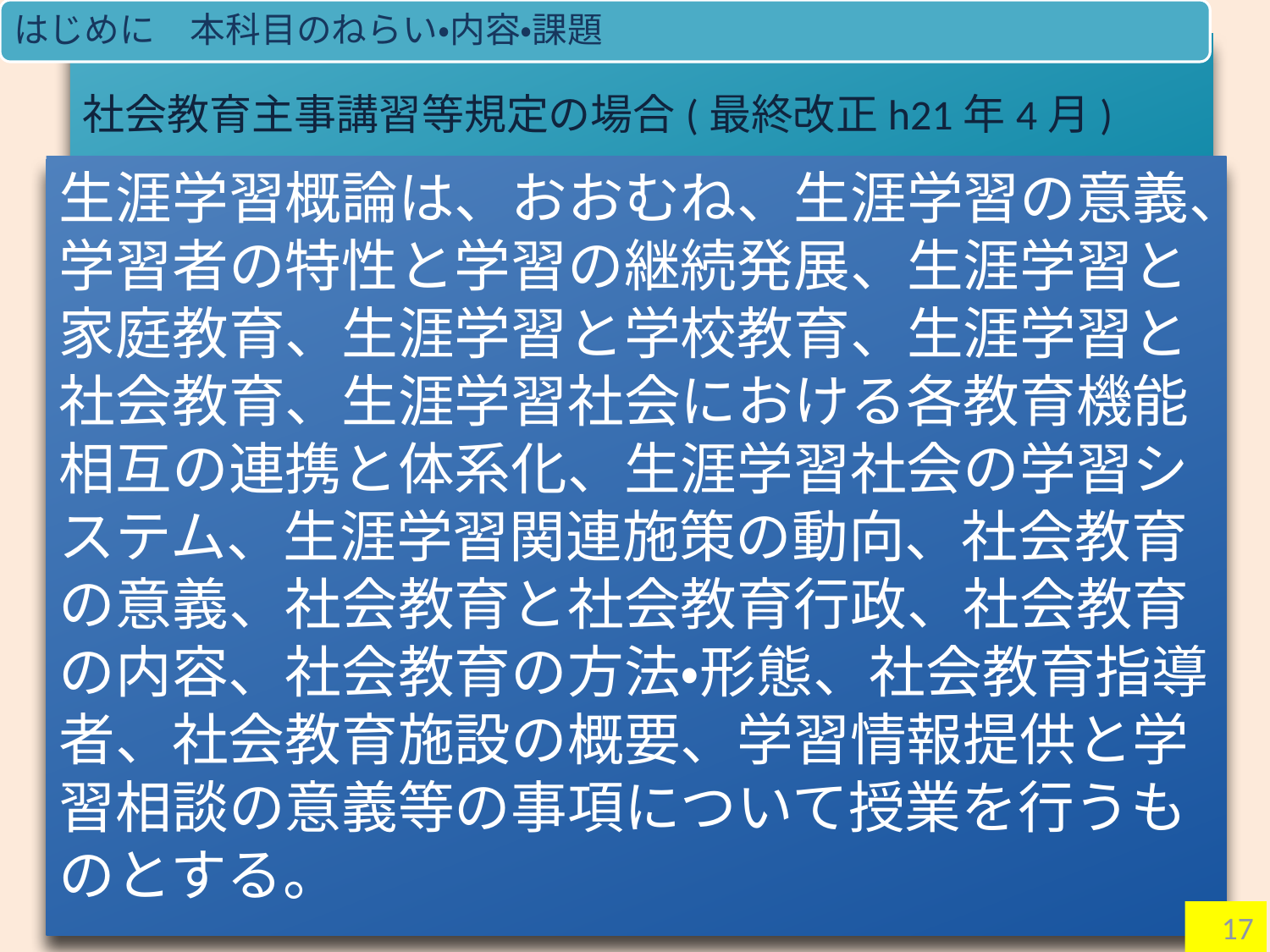

はじめに　本科目のねらい・内容・課題
# 社会教育主事講習等規定の場合(最終改正h21年4月)
生涯学習概論は、おおむね、生涯学習の意義、学習者の特性と学習の継続発展、生涯学習と家庭教育、生涯学習と学校教育、生涯学習と社会教育、生涯学習社会における各教育機能相互の連携と体系化、生涯学習社会の学習システム、生涯学習関連施策の動向、社会教育の意義、社会教育と社会教育行政、社会教育の内容、社会教育の方法・形態、社会教育指導者、社会教育施設の概要、学習情報提供と学習相談の意義等の事項について授業を行うものとする。
17